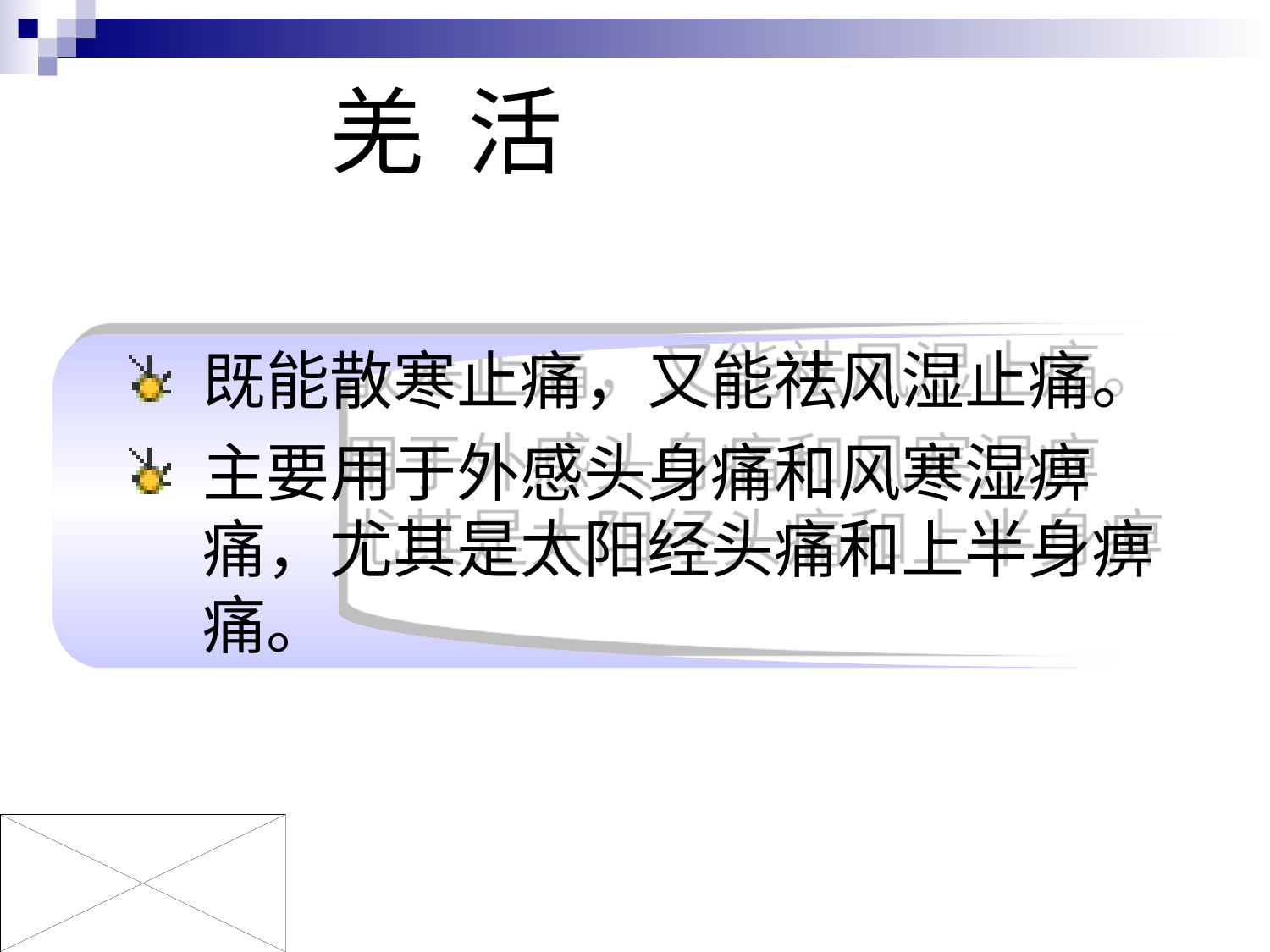

羌  活
既能散寒止痛，又能祛风湿止痛。
主要用于外感头身痛和风寒湿痹痛，尤其是太阳经头痛和上半身痹痛。